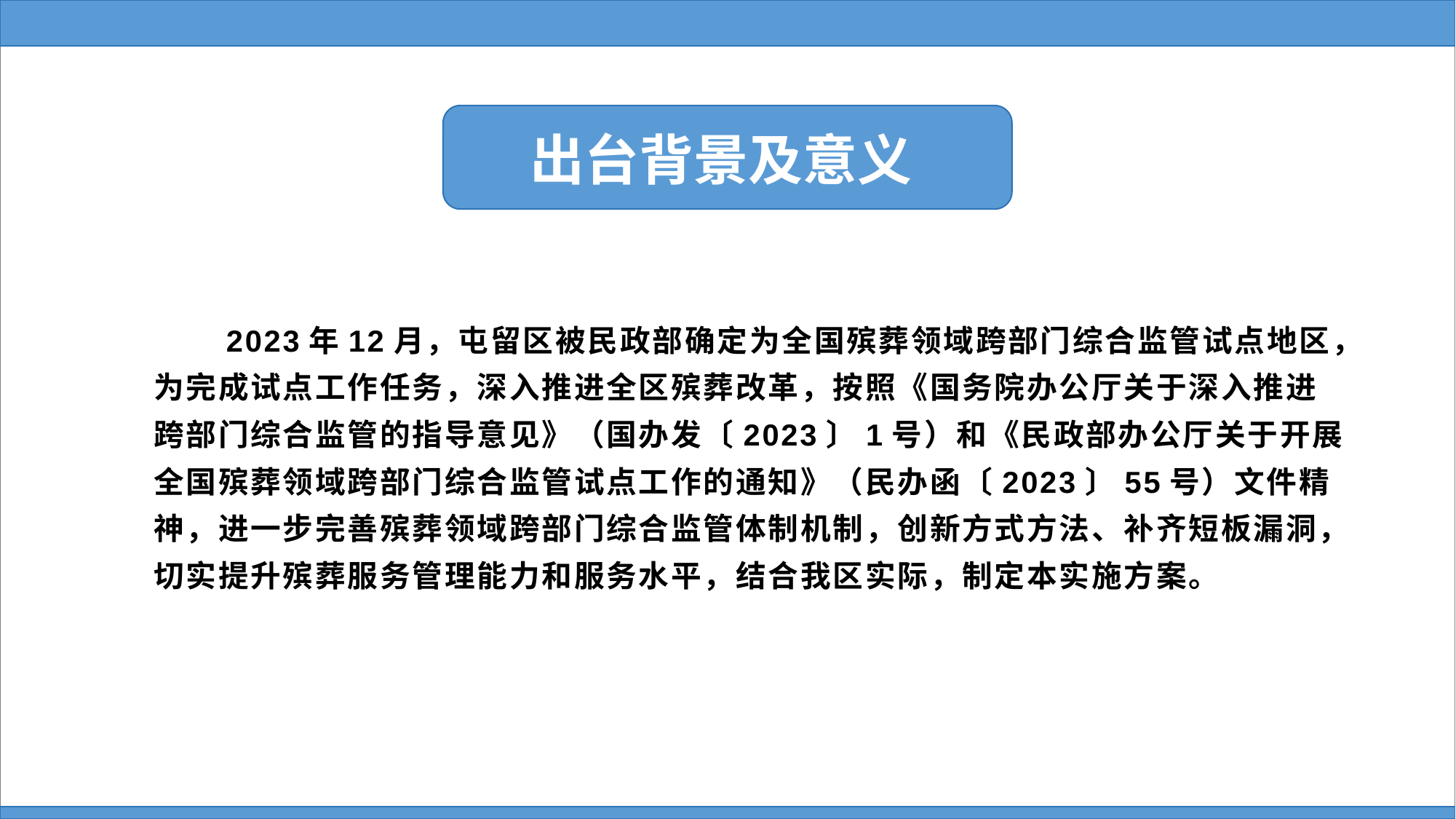

出台背景及意义

 策 解 读
       2023年12月，屯留区被民政部确定为全国殡葬领域跨部门综合监管试点地区，为完成试点工作任务，深入推进全区殡葬改革，按照《国务院办公厅关于深入推进跨部门综合监管的指导意见》（国办发〔2023〕1号）和《民政部办公厅关于开展全国殡葬领域跨部门综合监管试点工作的通知》（民办函〔2023〕55号）文件精神，进一步完善殡葬领域跨部门综合监管体制机制，创新方式方法、补齐短板漏洞，切实提升殡葬服务管理能力和服务水平，结合我区实际，制定本实施方案。